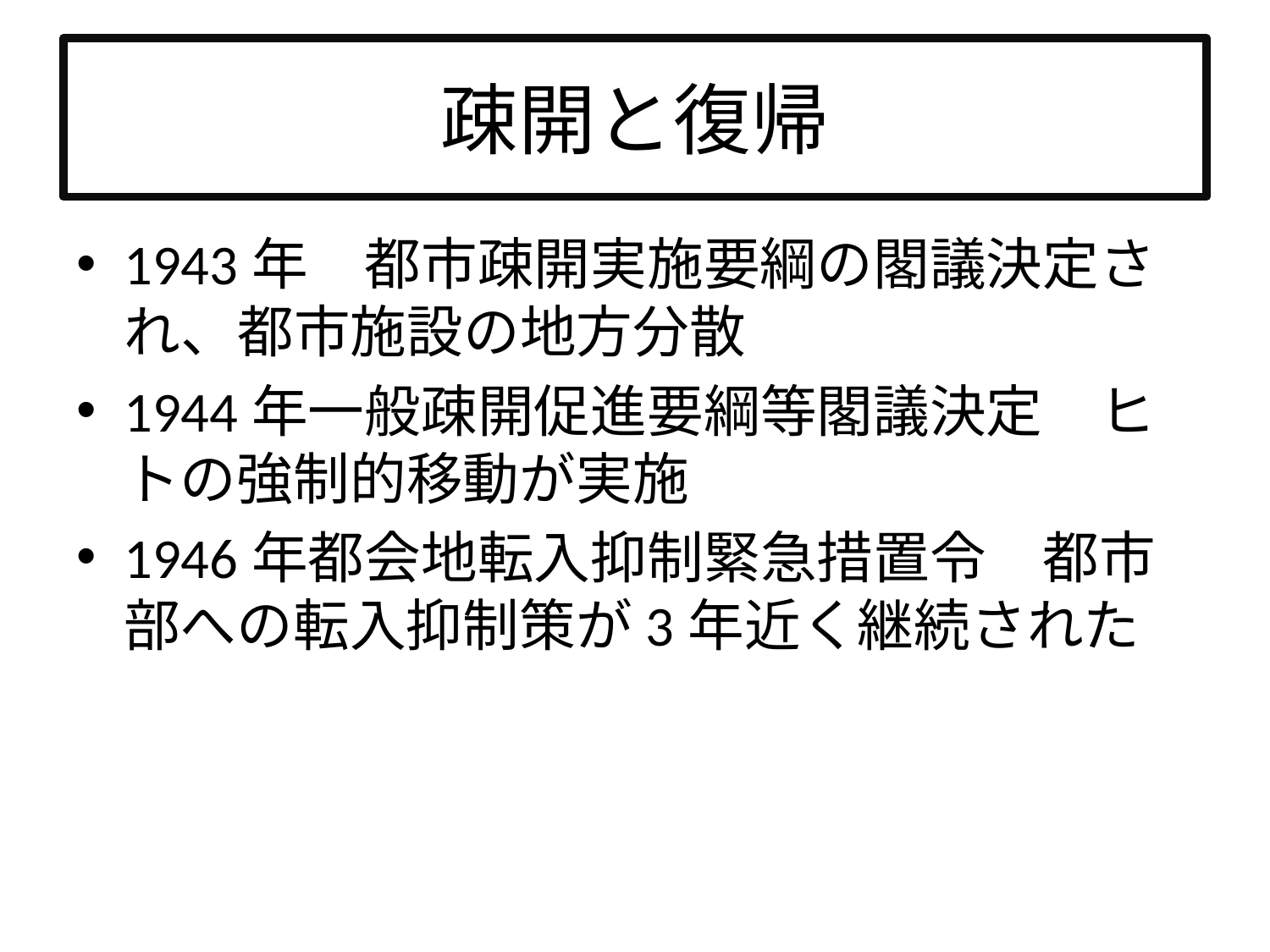

# 疎開と復帰
1943年　都市疎開実施要綱の閣議決定され、都市施設の地方分散
1944年一般疎開促進要綱等閣議決定　ヒトの強制的移動が実施
1946年都会地転入抑制緊急措置令　都市部への転入抑制策が3年近く継続された